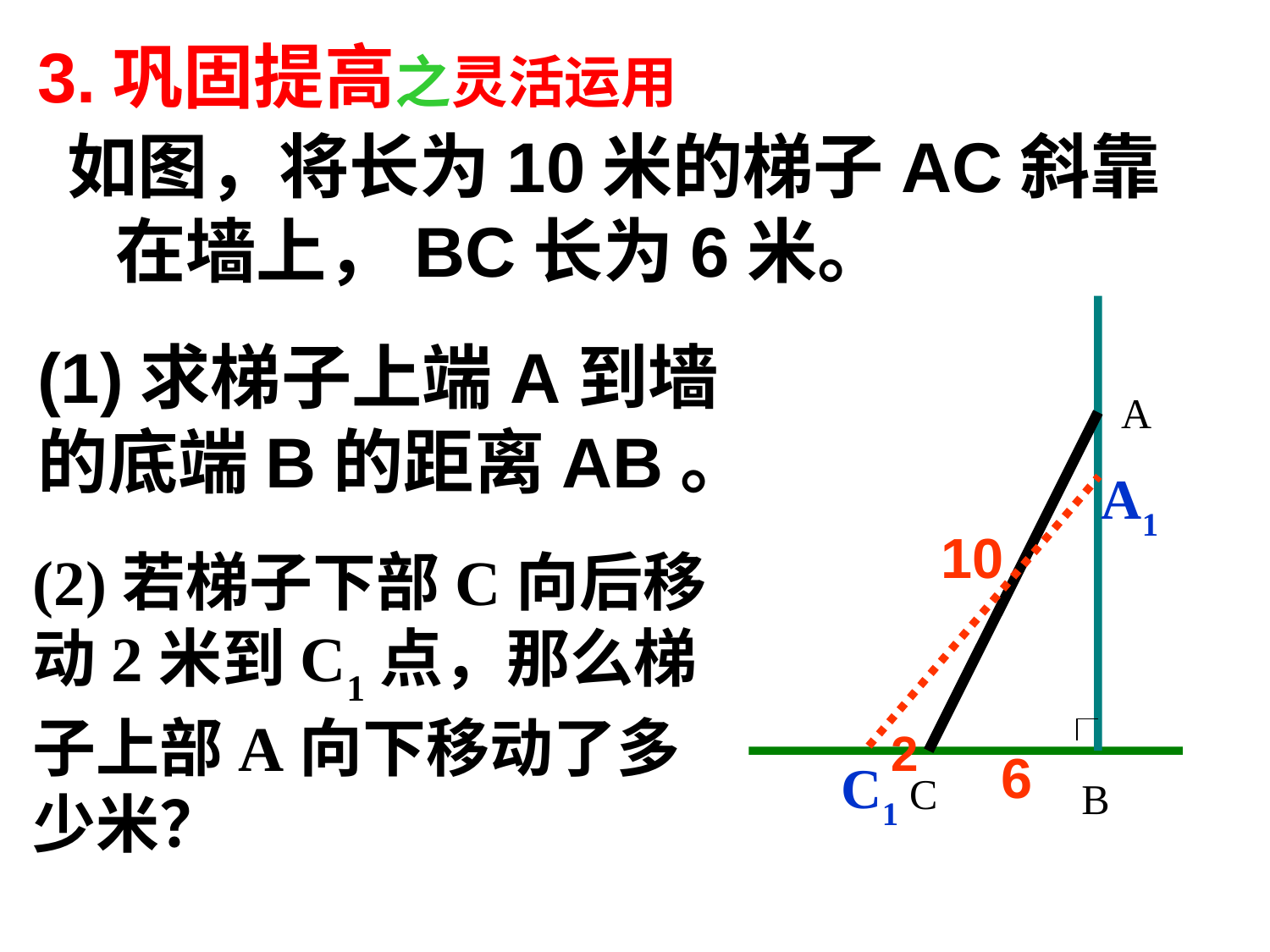

3.巩固提高之灵活运用
如图，将长为10米的梯子AC斜靠             在墙上，BC长为6米。

(1)求梯子上端A到墙的底端B的距离AB。
A
A1

10
(2)若梯子下部C向后移动2米到C1点，那么梯子上部A向下移动了多少米？
2
6
C1

C
B